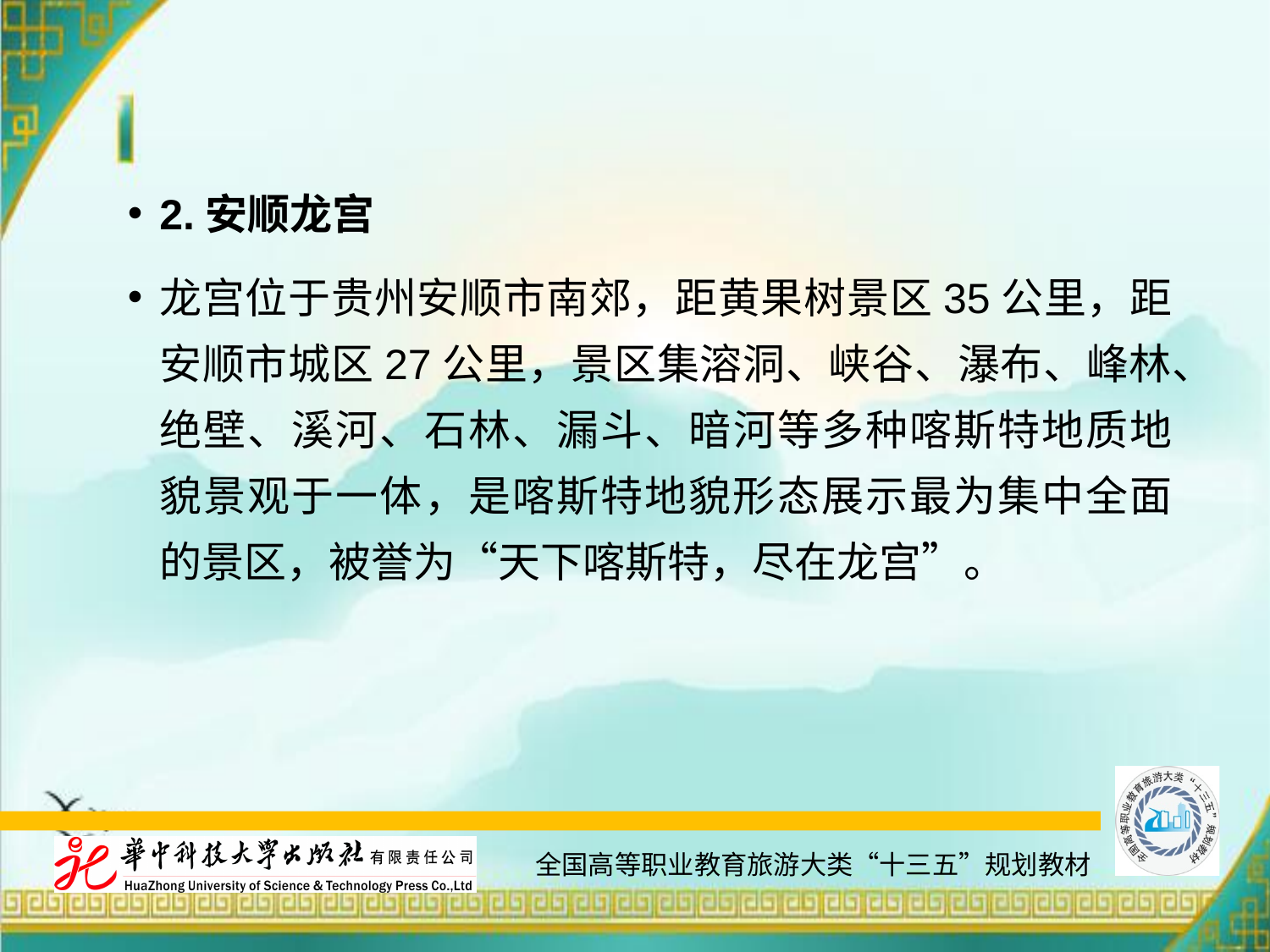

#
2.安顺龙宫
龙宫位于贵州安顺市南郊，距黄果树景区35公里，距安顺市城区27公里，景区集溶洞、峡谷、瀑布、峰林、绝壁、溪河、石林、漏斗、暗河等多种喀斯特地质地貌景观于一体，是喀斯特地貌形态展示最为集中全面的景区，被誉为“天下喀斯特，尽在龙宫”。